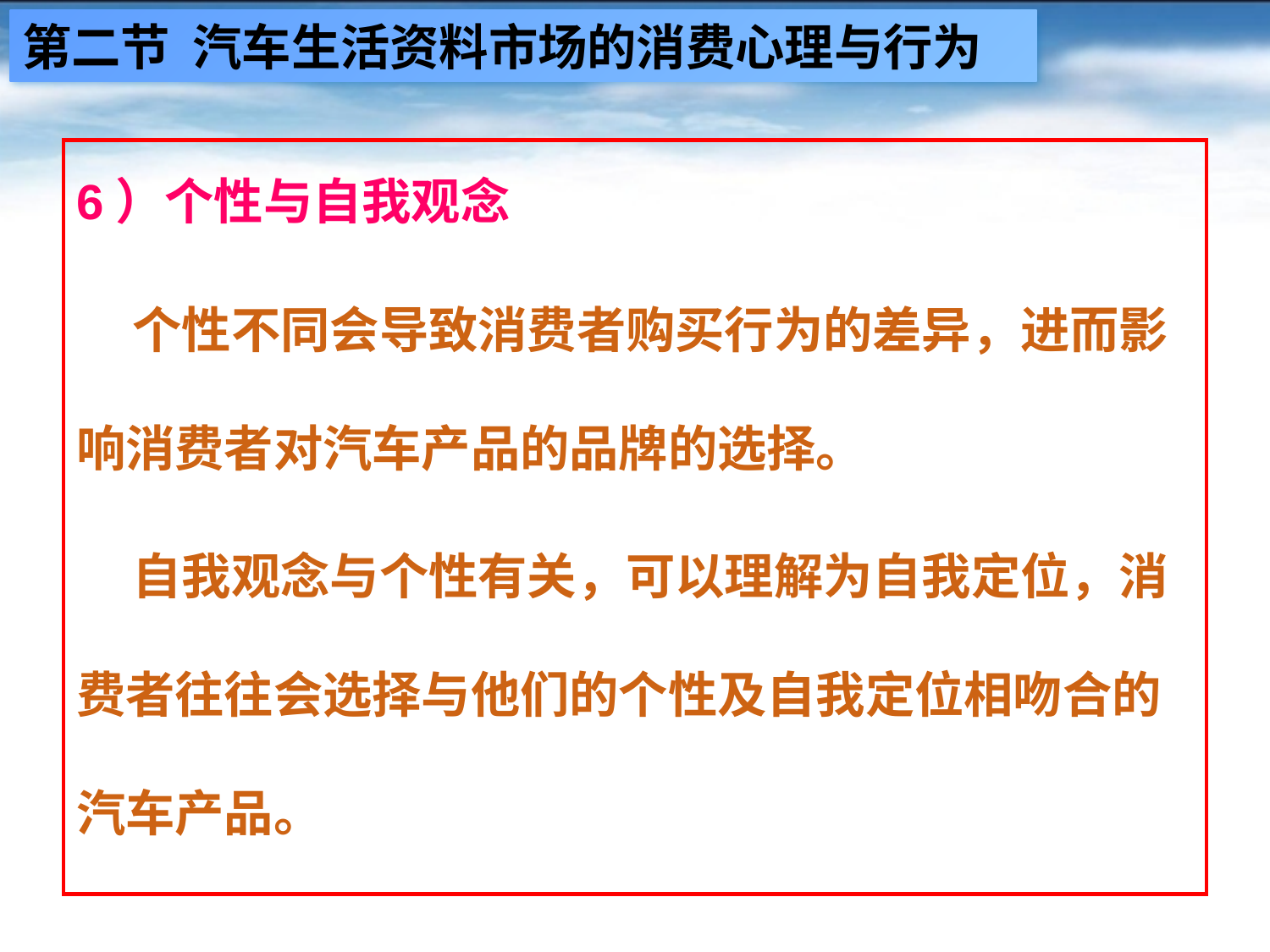

第二节  汽车生活资料市场的消费心理与行为
6）个性与自我观念
    个性不同会导致消费者购买行为的差异，进而影响消费者对汽车产品的品牌的选择。
    自我观念与个性有关，可以理解为自我定位，消费者往往会选择与他们的个性及自我定位相吻合的汽车产品。